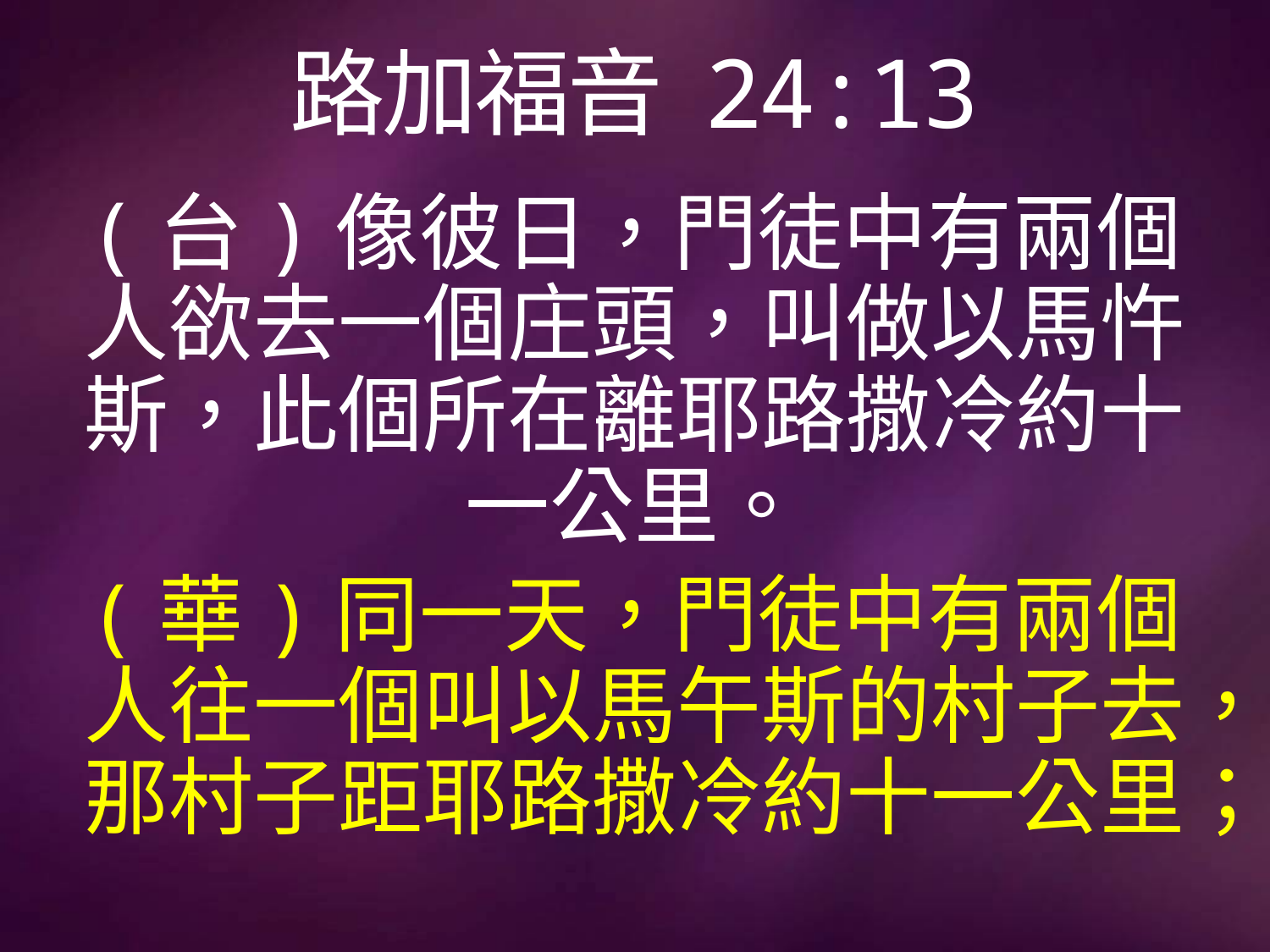

# 路加福音 24:13
(台)像彼日，門徒中有兩個人欲去一個庄頭，叫做以馬忤斯，此個所在離耶路撒冷約十一公里。
(華)同一天，門徒中有兩個人往一個叫以馬午斯的村子去，那村子距耶路撒冷約十一公里；